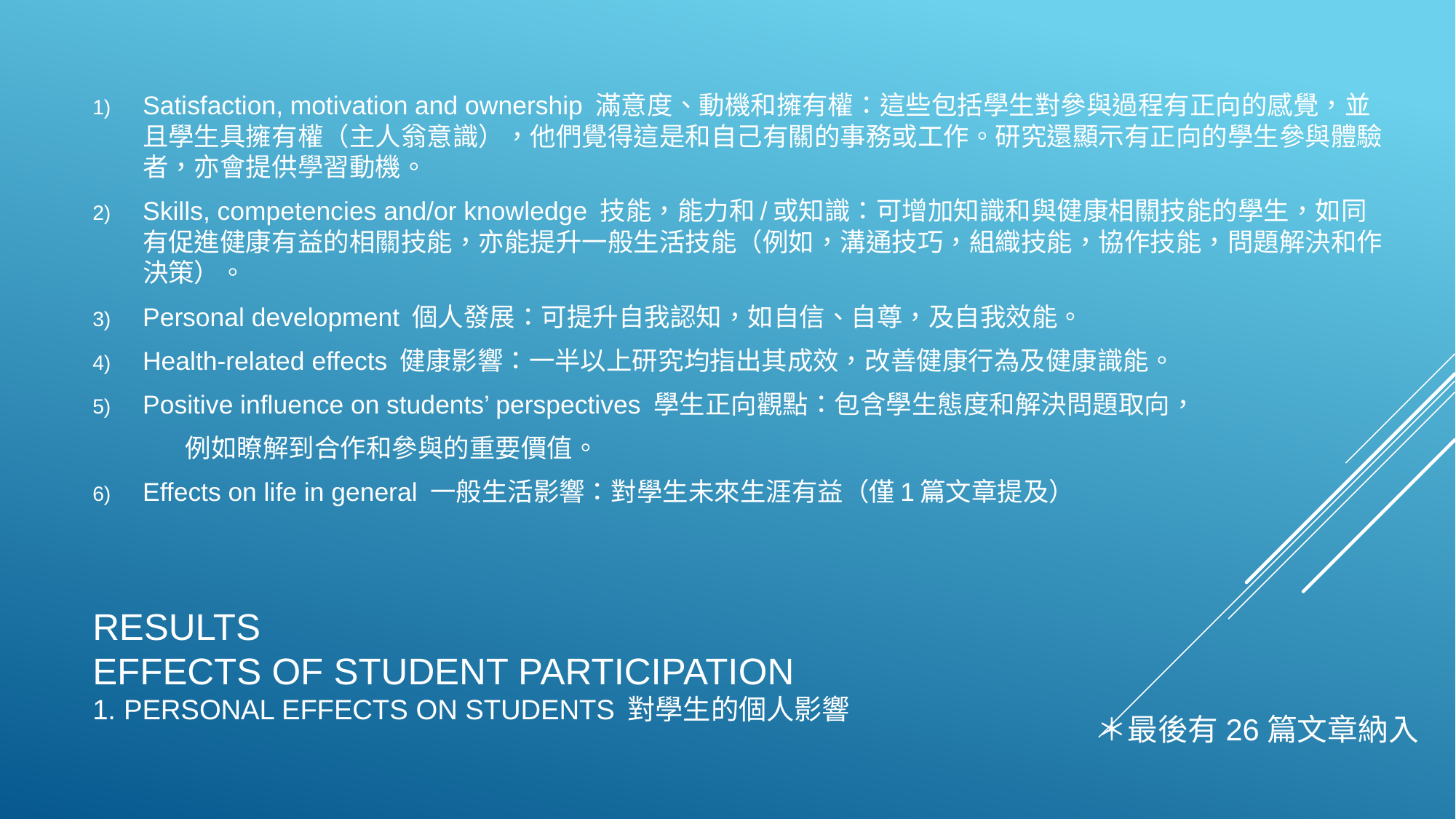

Satisfaction, motivation and ownership 滿意度、動機和擁有權：這些包括學生對參與過程有正向的感覺，並且學生具擁有權（主人翁意識），他們覺得這是和自己有關的事務或工作。研究還顯示有正向的學生參與體驗者，亦會提供學習動機。
Skills, competencies and/or knowledge 技能，能力和/或知識：可增加知識和與健康相關技能的學生，如同有促進健康有益的相關技能，亦能提升一般生活技能（例如，溝通技巧，組織技能，協作技能，問題解決和作決策）。
Personal development 個人發展：可提升自我認知，如自信、自尊，及自我效能。
Health-related effects 健康影響：一半以上研究均指出其成效，改善健康行為及健康識能。
Positive influence on students’ perspectives 學生正向觀點：包含學生態度和解決問題取向，
	例如瞭解到合作和參與的重要價值。
Effects on life in general 一般生活影響：對學生未來生涯有益（僅1篇文章提及）
# RESULTS Effects of student participation 1. Personal effects on students 對學生的個人影響
＊最後有26篇文章納入